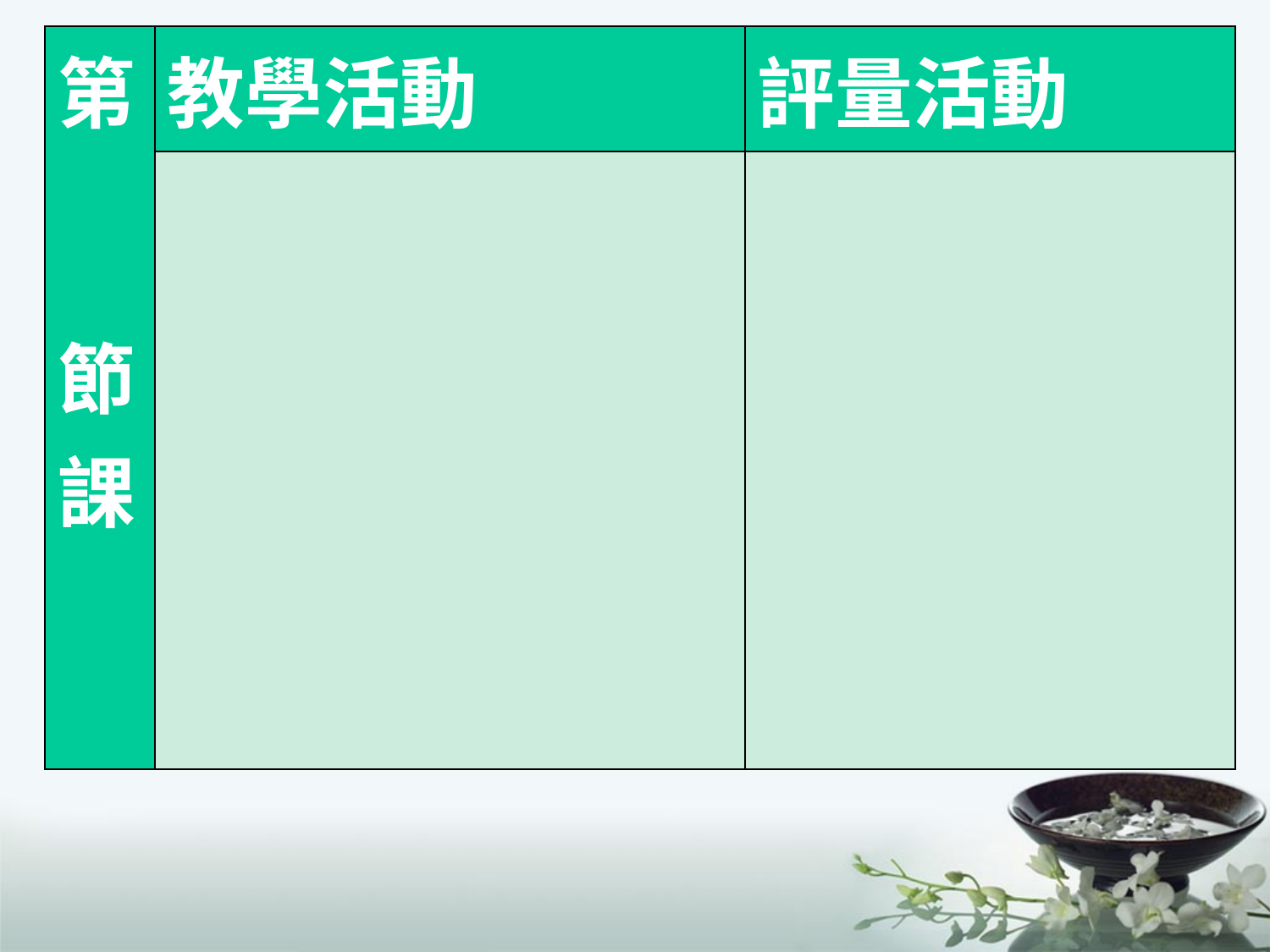

| 第 節課 | 教學活動 | 評量活動 |
| --- | --- | --- |
|  |  |  |